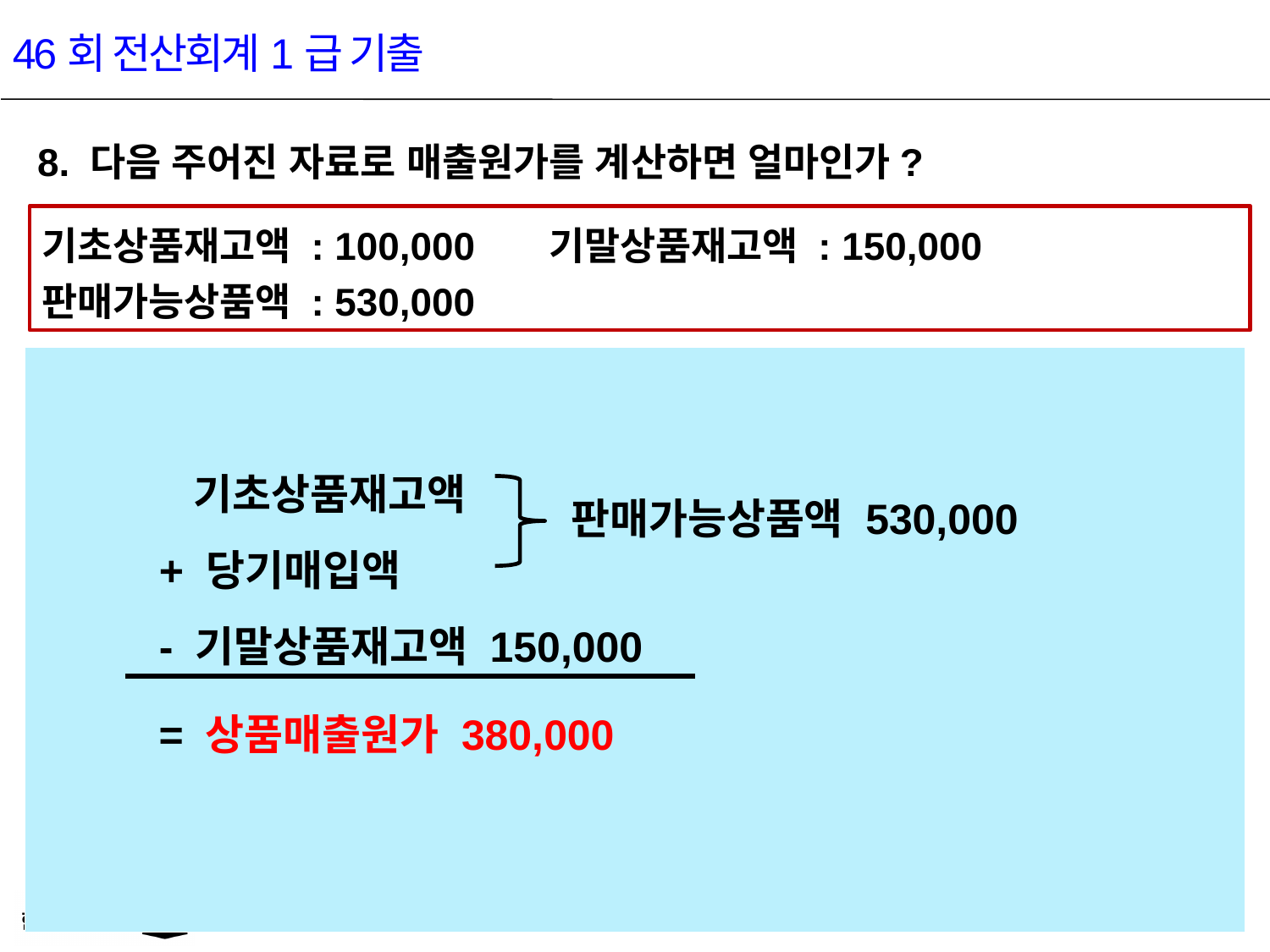

46회 전산회계1급 기출
8. 다음 주어진 자료로 매출원가를 계산하면 얼마인가?
기초상품재고액 : 100,000      기말상품재고액 : 150,000
판매가능상품액 : 530,000
|  |
| --- |
   기초상품재고액
+ 당기매입액
- 기말상품재고액 150,000

판매가능상품액 530,000
   = 상품매출원가 380,000
15